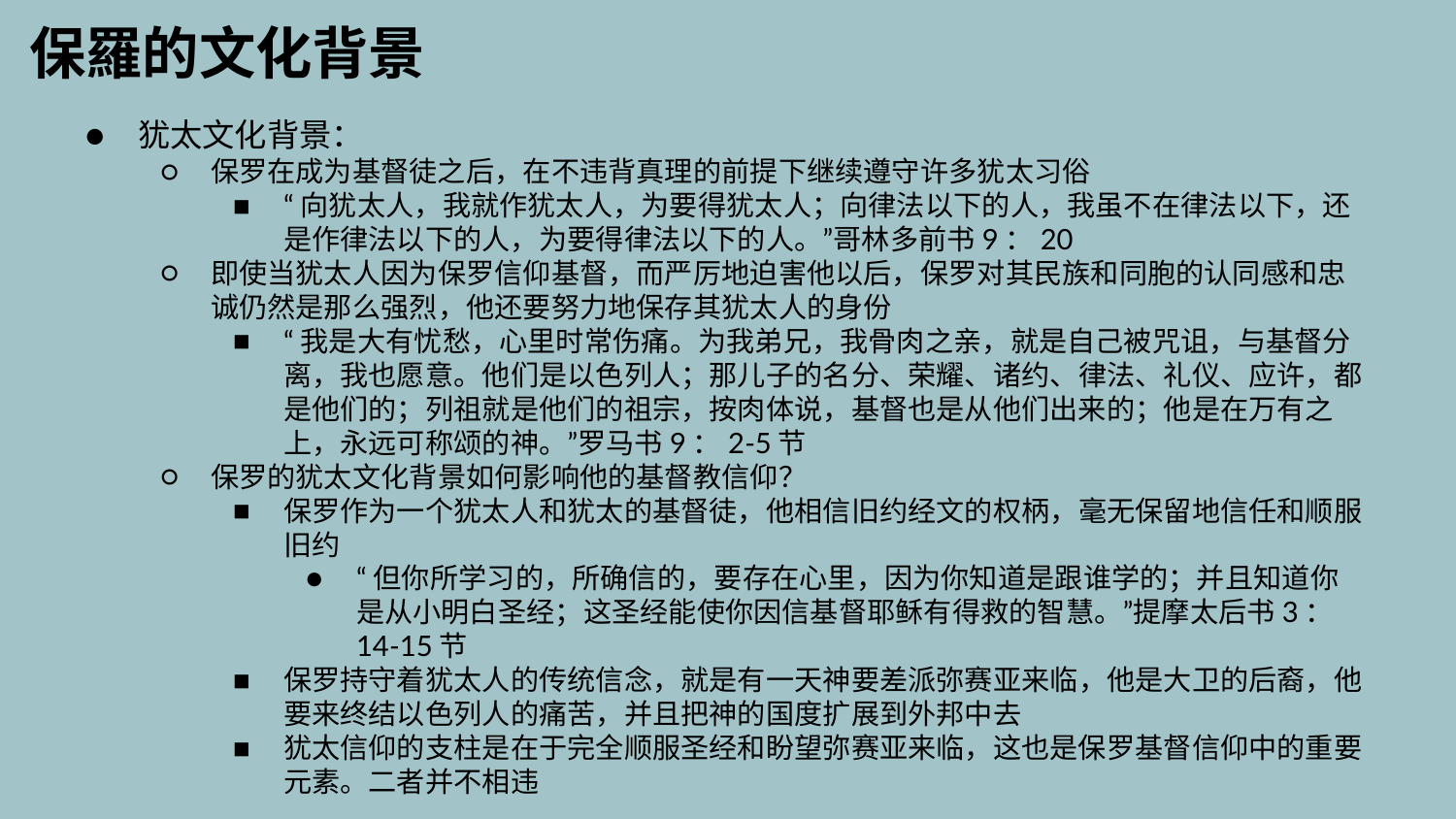

保羅的文化背景

犹太文化背景：
保罗在成为基督徒之后，在不违背真理的前提下继续遵守许多犹太习俗
“向犹太人，我就作犹太人，为要得犹太人；向律法以下的人，我虽不在律法以下，还是作律法以下的人，为要得律法以下的人。”哥林多前书9：20
即使当犹太人因为保罗信仰基督，而严厉地迫害他以后，保罗对其民族和同胞的认同感和忠诚仍然是那么强烈，他还要努力地保存其犹太人的身份
“我是大有忧愁，心里时常伤痛。为我弟兄，我骨肉之亲，就是自己被咒诅，与基督分离，我也愿意。他们是以色列人；那儿子的名分、荣耀、诸约、律法、礼仪、应许，都是他们的；列祖就是他们的祖宗，按肉体说，基督也是从他们出来的；他是在万有之上，永远可称颂的神。”罗马书9：2-5节
保罗的犹太文化背景如何影响他的基督教信仰？
保罗作为一个犹太人和犹太的基督徒，他相信旧约经文的权柄，毫无保留地信任和顺服旧约
“但你所学习的，所确信的，要存在心里，因为你知道是跟谁学的；并且知道你是从小明白圣经；这圣经能使你因信基督耶稣有得救的智慧。”提摩太后书3：14-15节
保罗持守着犹太人的传统信念，就是有一天神要差派弥赛亚来临，他是大卫的后裔，他要来终结以色列人的痛苦，并且把神的国度扩展到外邦中去
犹太信仰的支柱是在于完全顺服圣经和盼望弥赛亚来临，这也是保罗基督信仰中的重要元素。二者并不相违